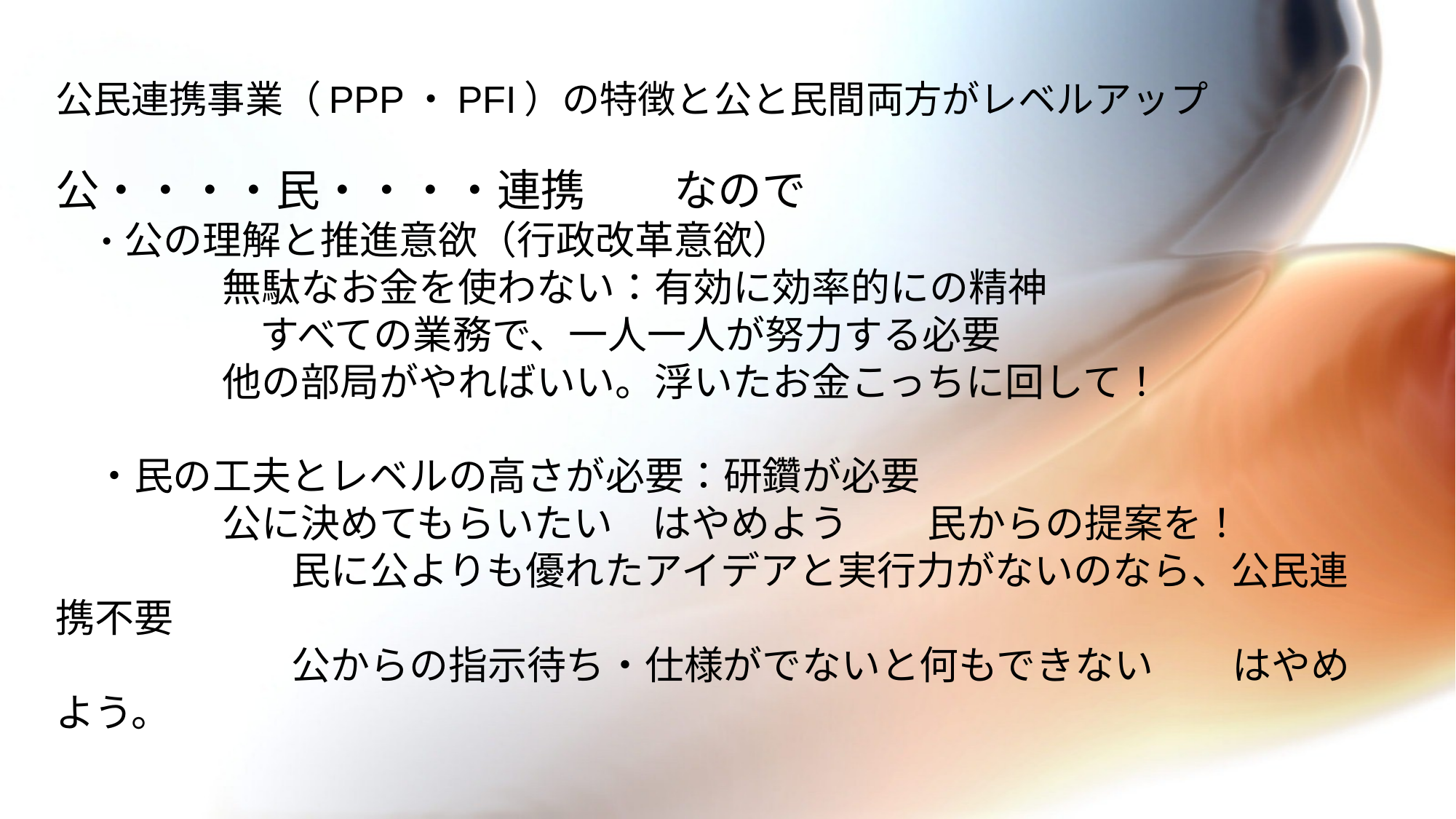

# 公民連携事業（PPP・PFI）の特徴と公と民間両方がレベルアップ 公・・・・民・・・・連携　　なので 　・公の理解と推進意欲（行政改革意欲） 　　無駄なお金を使わない：有効に効率的にの精神 　　　　　 すべての業務で、一人一人が努力する必要 　　他の部局がやればいい。浮いたお金こっちに回して！ 　・民の工夫とレベルの高さが必要：研鑽が必要 　　公に決めてもらいたい　はやめよう　　民からの提案を！ 　　　　　　民に公よりも優れたアイデアと実行力がないのなら、公民連携不要 　　　　　　公からの指示待ち・仕様がでないと何もできない　　はやめよう。